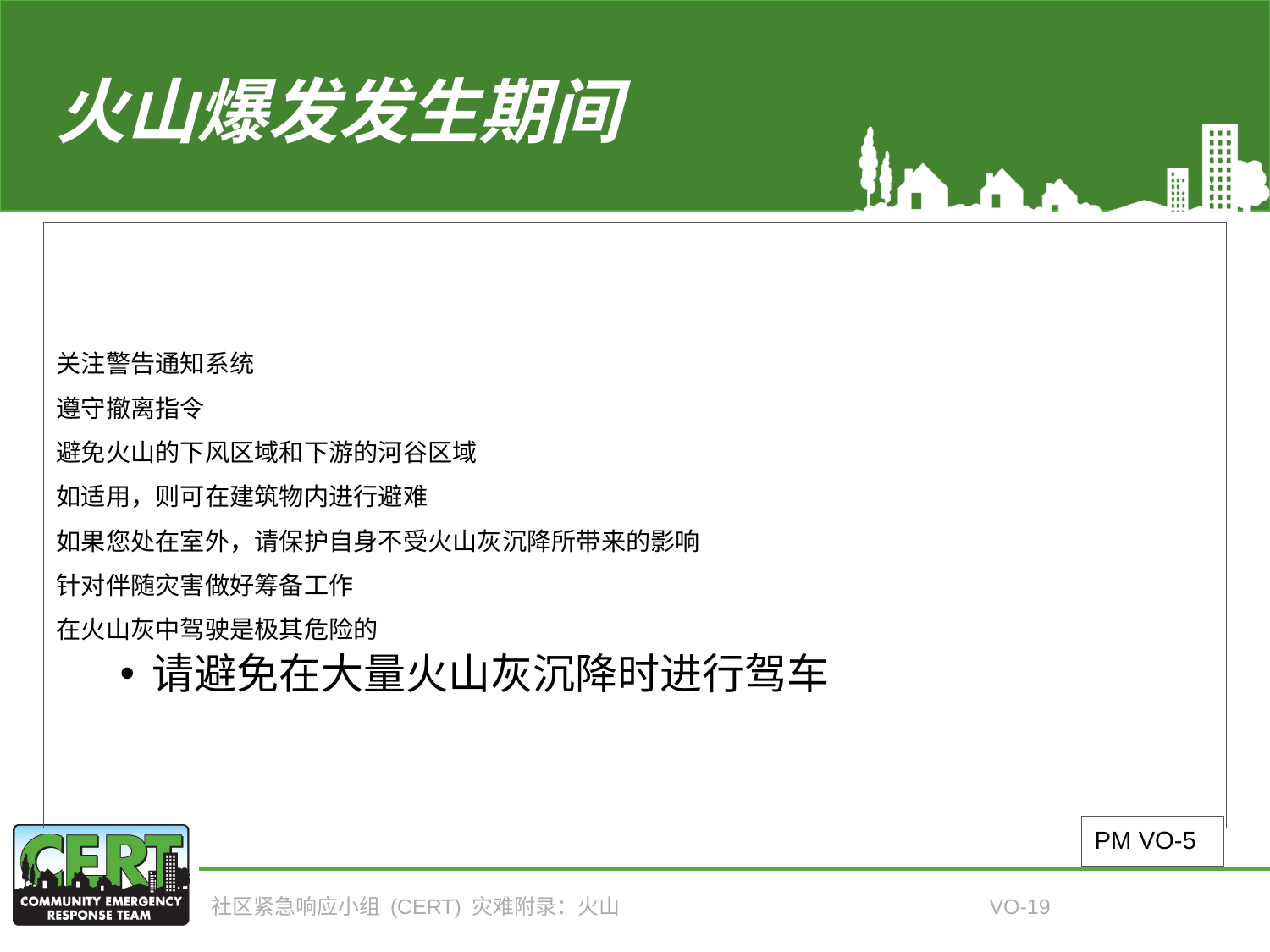

# 火山爆发发生期间
关注警告通知系统
遵守撤离指令
避免火山的下风区域和下游的河谷区域
如适用，则可在建筑物内进行避难
如果您处在室外，请保护自身不受火山灰沉降所带来的影响
针对伴随灾害做好筹备工作
在火山灰中驾驶是极其危险的
请避免在大量火山灰沉降时进行驾车
PM VO-5
社区紧急响应小组 (CERT) 灾难附录：火山
VO-19